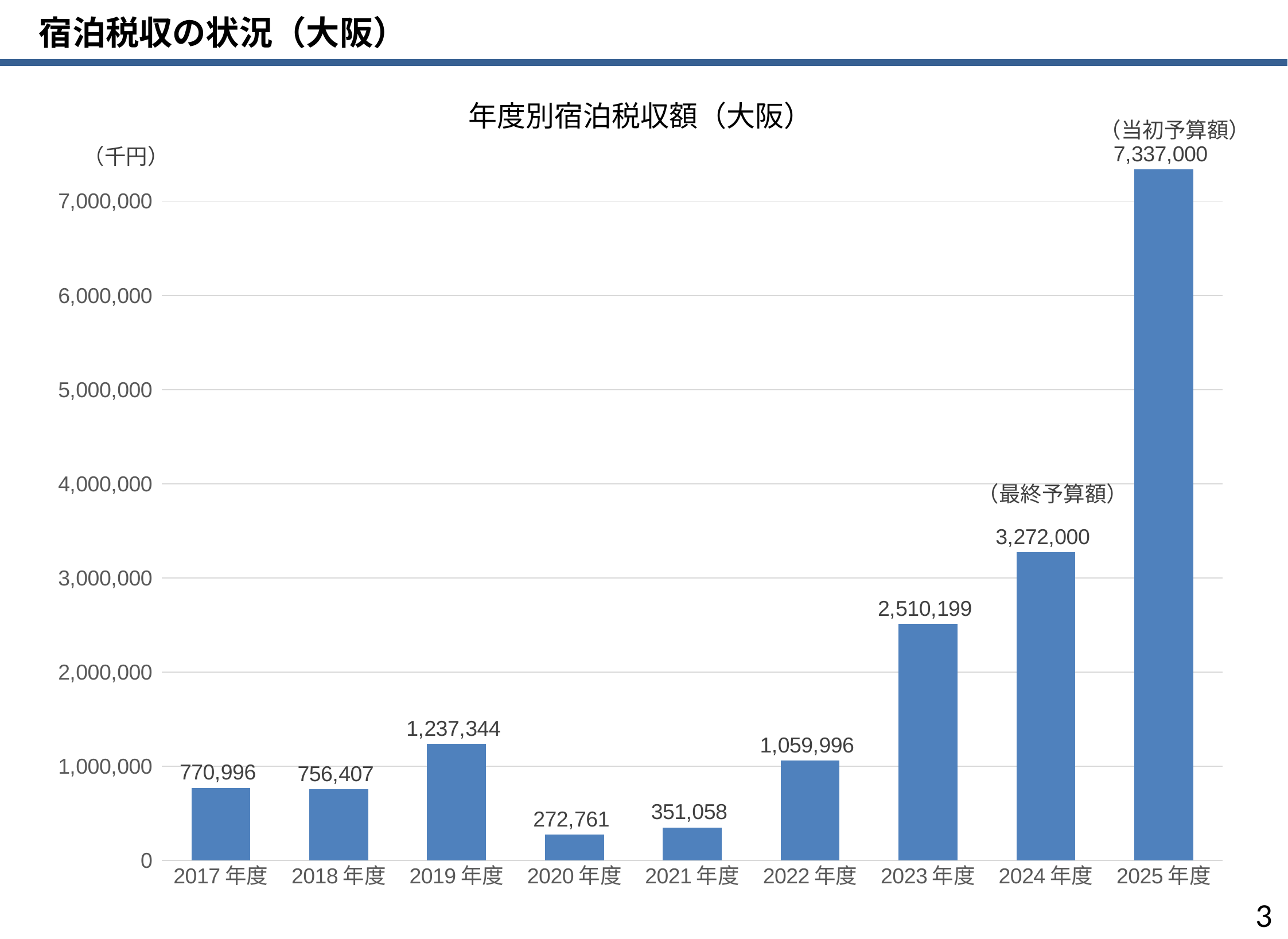

宿泊税収の状況（大阪）

年度別宿泊税収額（大阪）
（当初予算額）

### Chart

| Category |  |
|---|---|
| 2017年度 | 770996.0 |
| 2018年度 | 756407.0 |
| 2019年度 | 1237344.0 |
| 2020年度 | 272761.0 |
| 2021年度 | 351058.0 |
| 2022年度 | 1059996.0 |
| 2023年度 | 2510199.0 |
| 2024年度 | 3272000.0 |
| 2025年度 | 7337000.0 |
（千円）
（最終予算額）
3